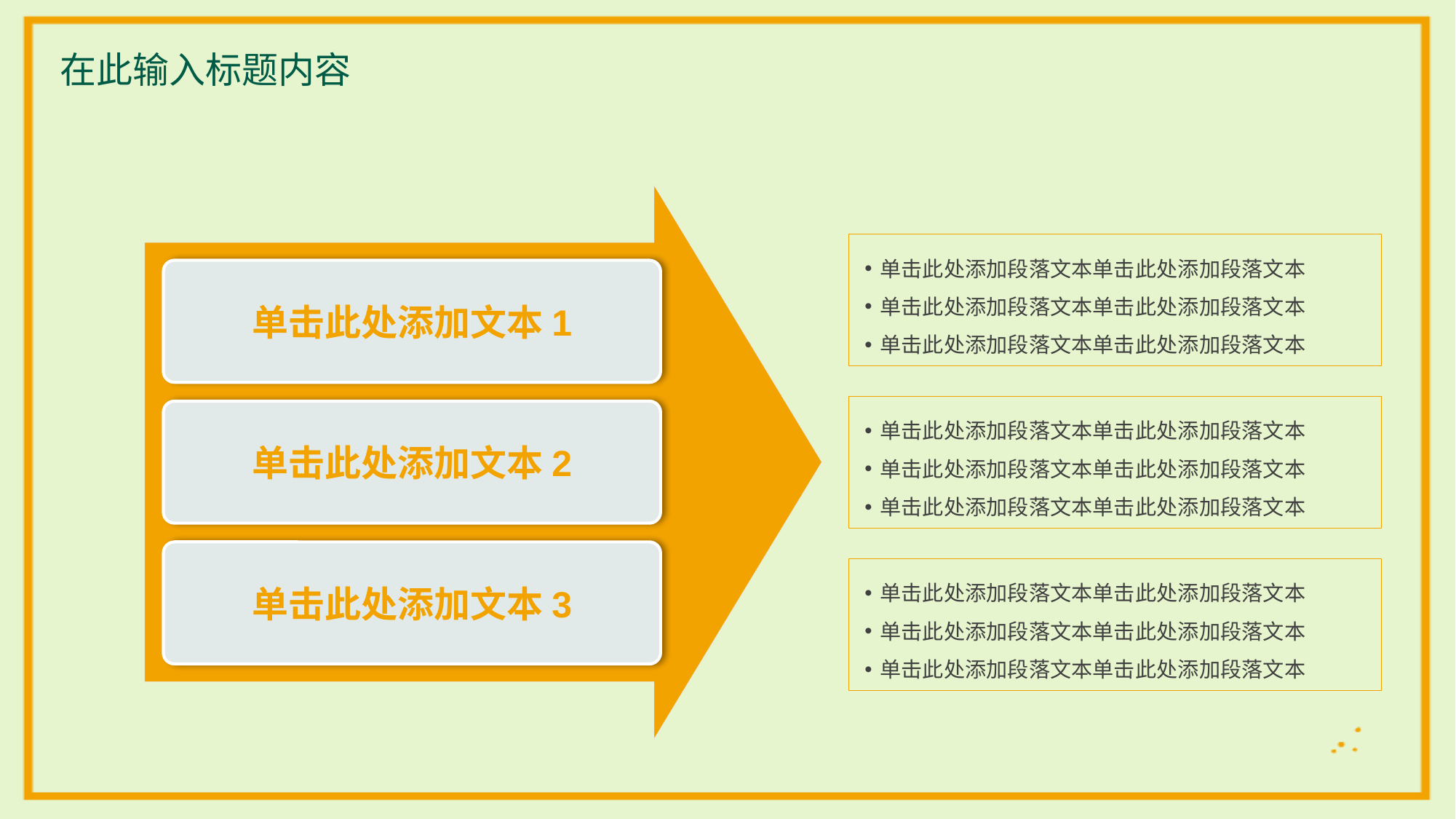

在此输入标题内容

单击此处添加文本1
单击此处添加文本2
单击此处添加文本3
单击此处添加段落文本单击此处添加段落文本
单击此处添加段落文本单击此处添加段落文本
单击此处添加段落文本单击此处添加段落文本
单击此处添加段落文本单击此处添加段落文本
单击此处添加段落文本单击此处添加段落文本
单击此处添加段落文本单击此处添加段落文本
单击此处添加段落文本单击此处添加段落文本
单击此处添加段落文本单击此处添加段落文本
单击此处添加段落文本单击此处添加段落文本